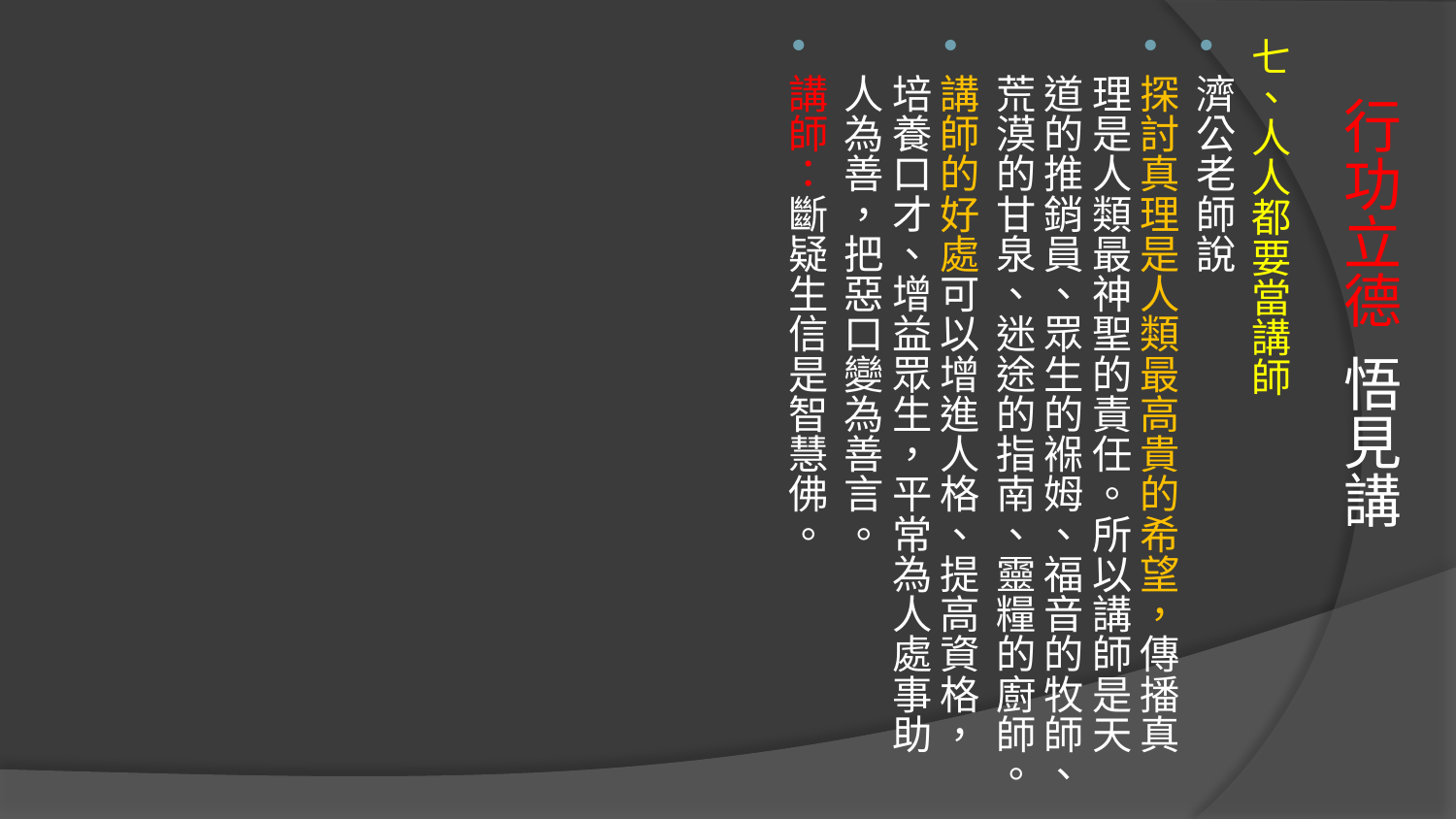

七、人人都要當講師
濟公老師說
探討真理是人類最高貴的希望，傳播真理是人類最神聖的責任。所以講師是天道的推銷員、眾生的褓姆、福音的牧師、荒漠的甘泉、迷途的指南、靈糧的廚師。
講師的好處可以增進人格、提高資格，培養口才、增益眾生，平常為人處事助人為善，把惡口變為善言。
講師：斷疑生信是智慧佛。

# 行功立德  悟見講